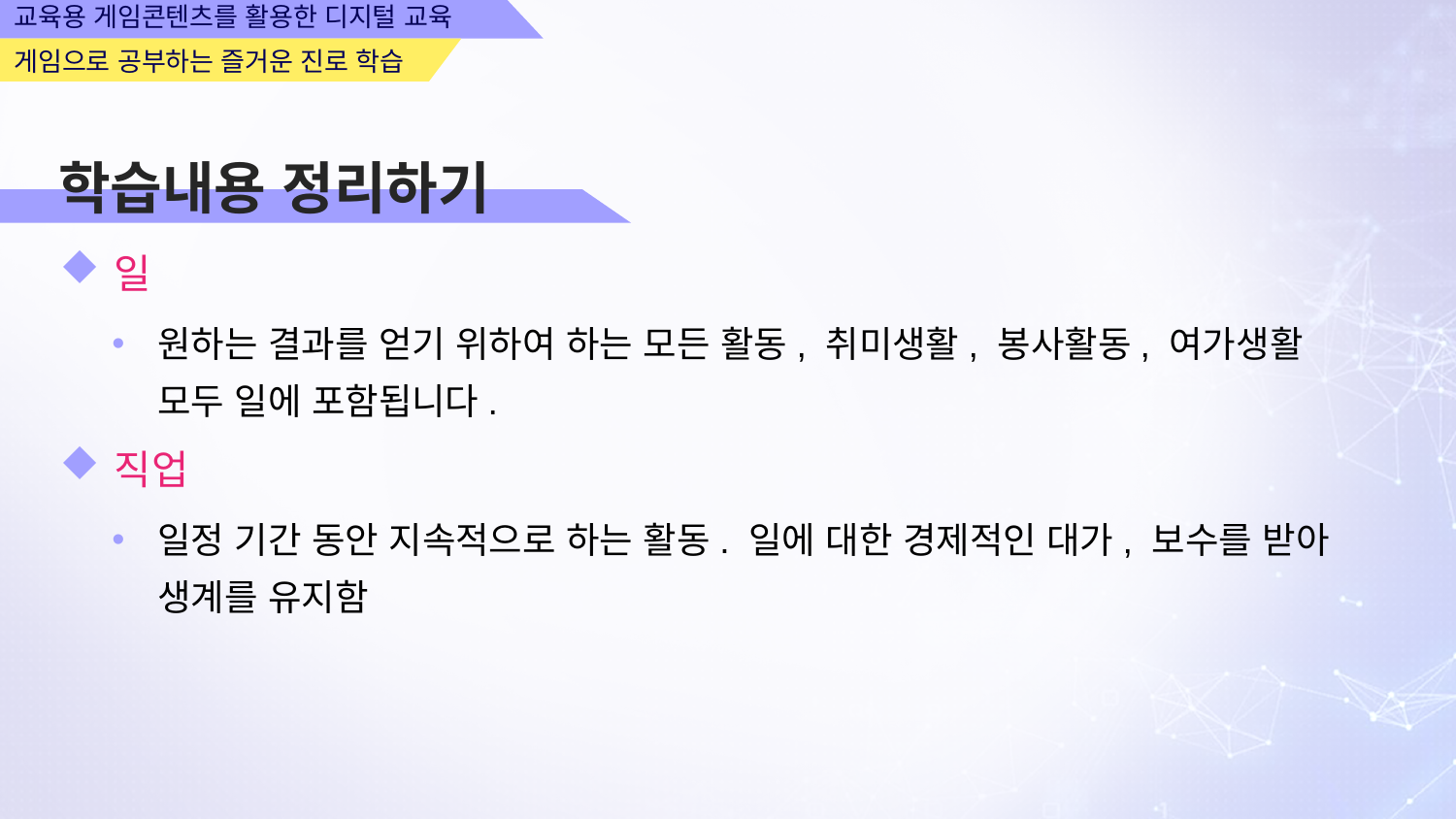

학습내용 정리하기

일
원하는 결과를 얻기 위하여 하는 모든 활동, 취미생활, 봉사활동, 여가생활 모두 일에 포함됩니다.
직업
일정 기간 동안 지속적으로 하는 활동. 일에 대한 경제적인 대가, 보수를 받아 생계를 유지함